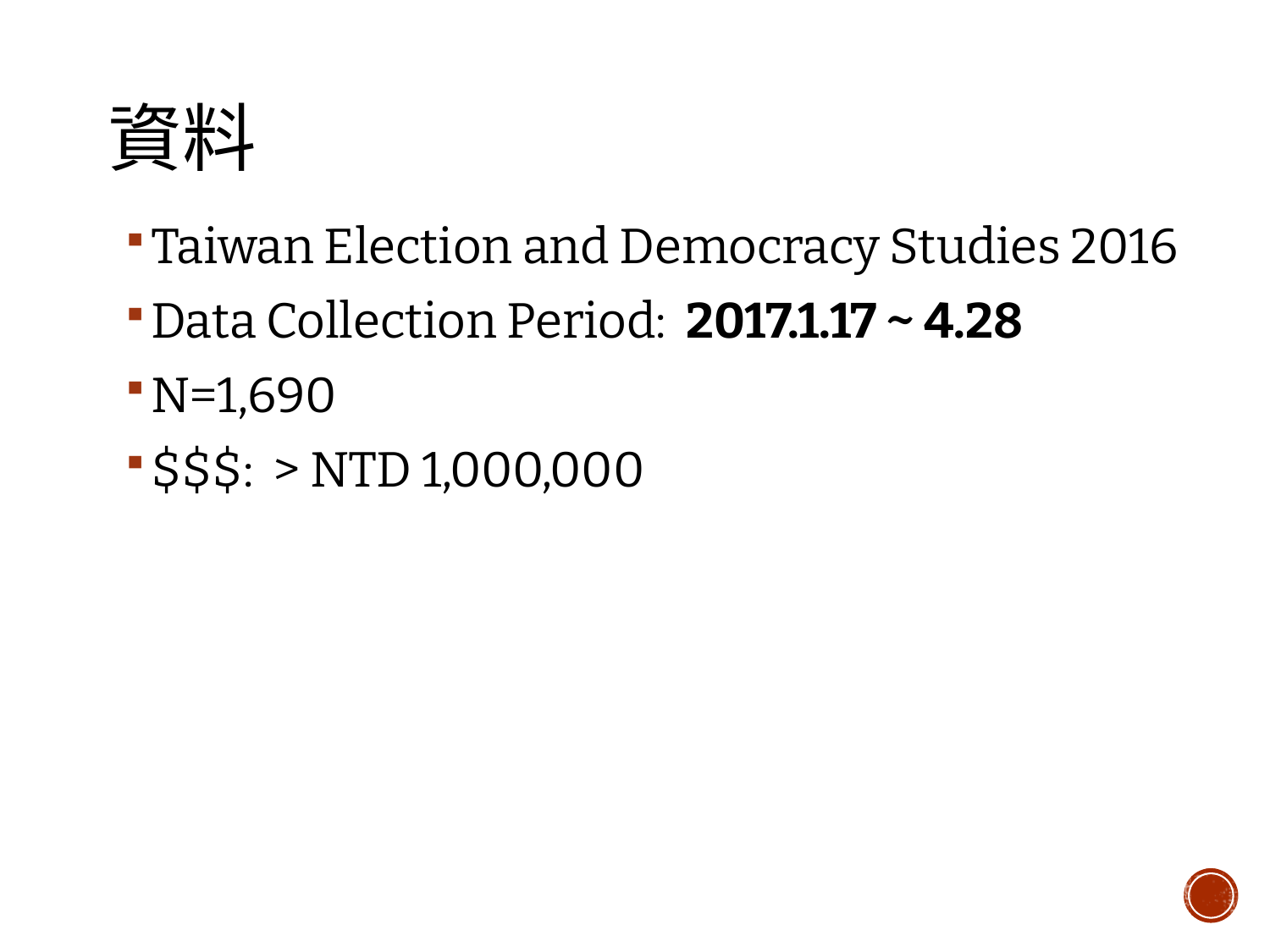

# 資料
Taiwan Election and Democracy Studies 2016
Data Collection Period:  2017.1.17 ~ 4.28
N=1,690
$$$:  > NTD 1,000,000